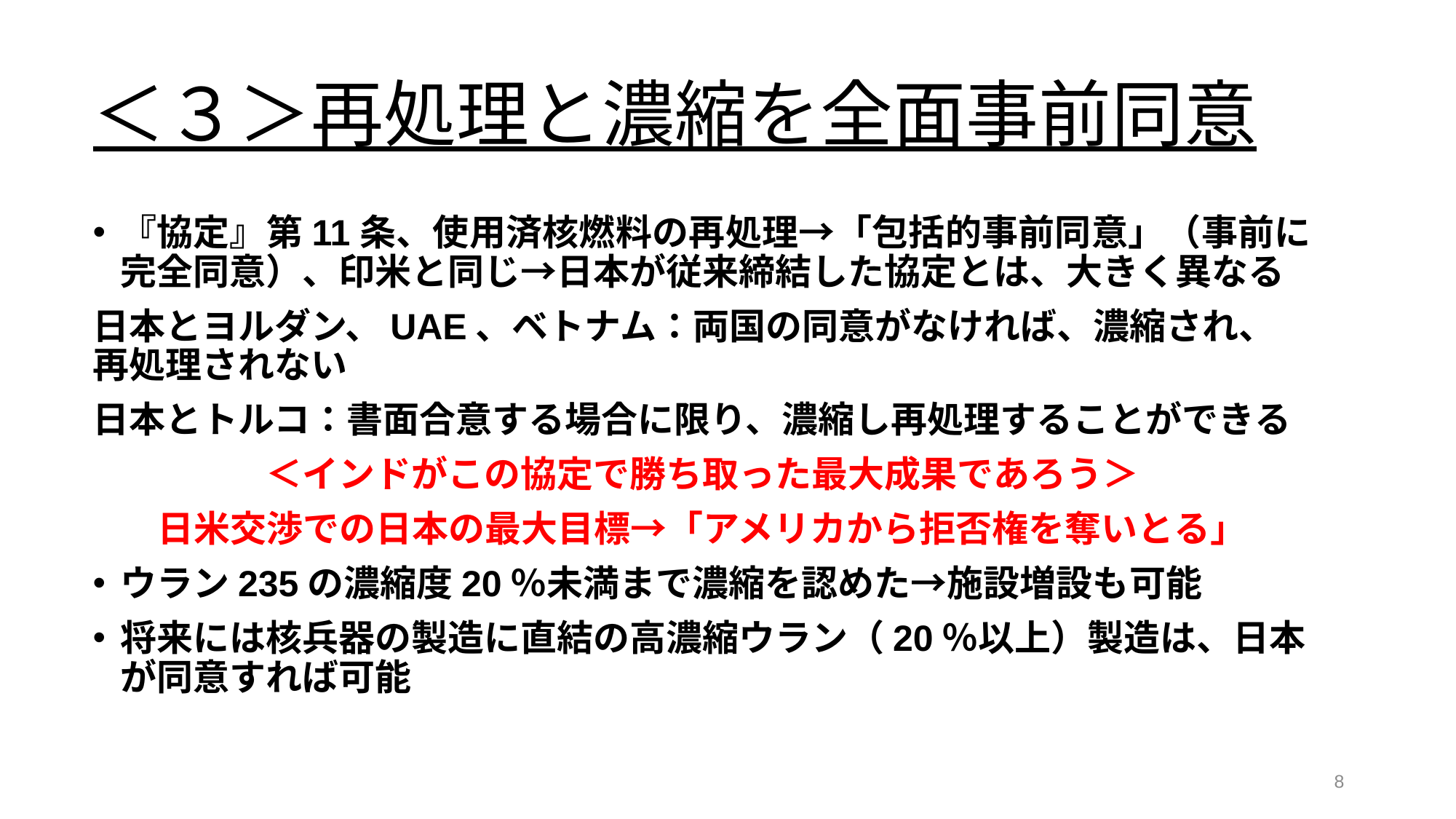

# ＜３＞再処理と濃縮を全面事前同意
『協定』第11条、使用済核燃料の再処理→「包括的事前同意」（事前に完全同意）、印米と同じ→日本が従来締結した協定とは、大きく異なる
日本とヨルダン、UAE、ベトナム：両国の同意がなければ、濃縮され、再処理されない
日本とトルコ：書面合意する場合に限り、濃縮し再処理することができる
＜インドがこの協定で勝ち取った最大成果であろう＞
日米交渉での日本の最大目標→「アメリカから拒否権を奪いとる」
ウラン235の濃縮度20％未満まで濃縮を認めた→施設増設も可能
将来には核兵器の製造に直結の高濃縮ウラン（20％以上）製造は、日本が同意すれば可能
8